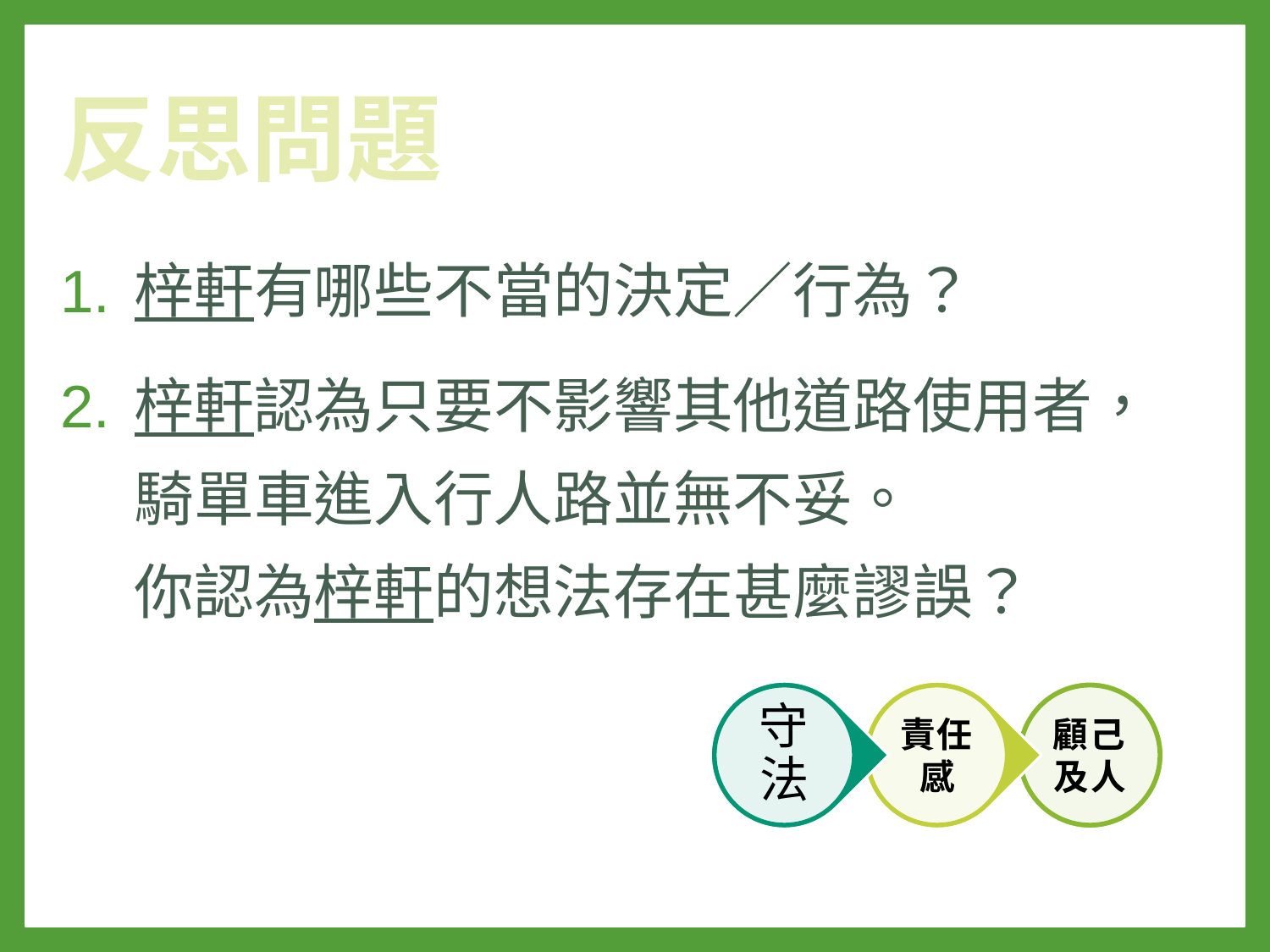

# 反思問題
梓軒有哪些不當的決定／行為？
梓軒認為只要不影響其他道路使用者，騎單車進入行人路並無不妥。
你認為梓軒的想法存在甚麼謬誤？
顧己及人
責任感
守法